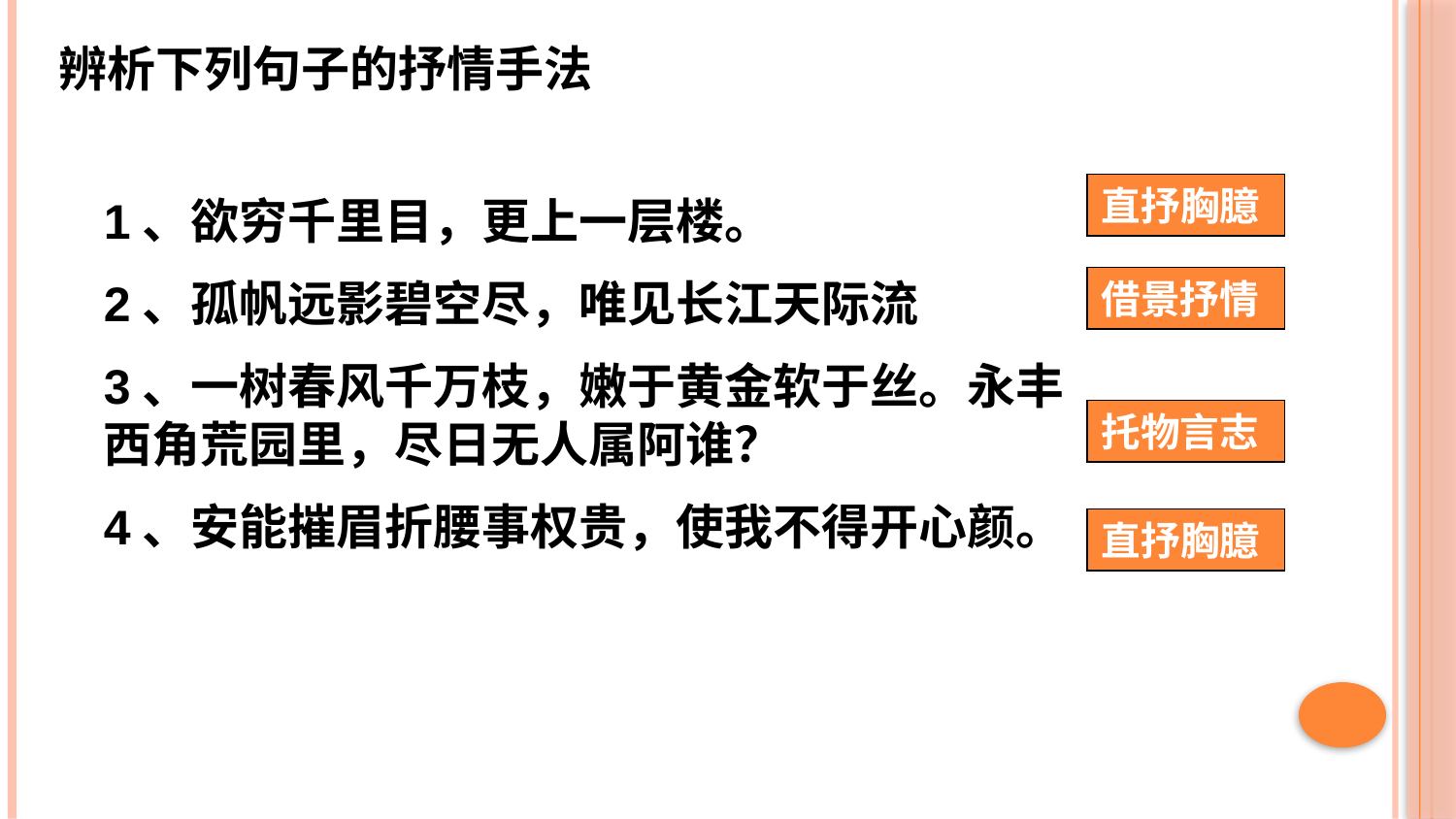

辨析下列句子的抒情手法
直抒胸臆
1、欲穷千里目，更上一层楼。
2、孤帆远影碧空尽，唯见长江天际流
3、一树春风千万枝，嫩于黄金软于丝。永丰西角荒园里，尽日无人属阿谁？
4、安能摧眉折腰事权贵，使我不得开心颜。
借景抒情
托物言志
直抒胸臆